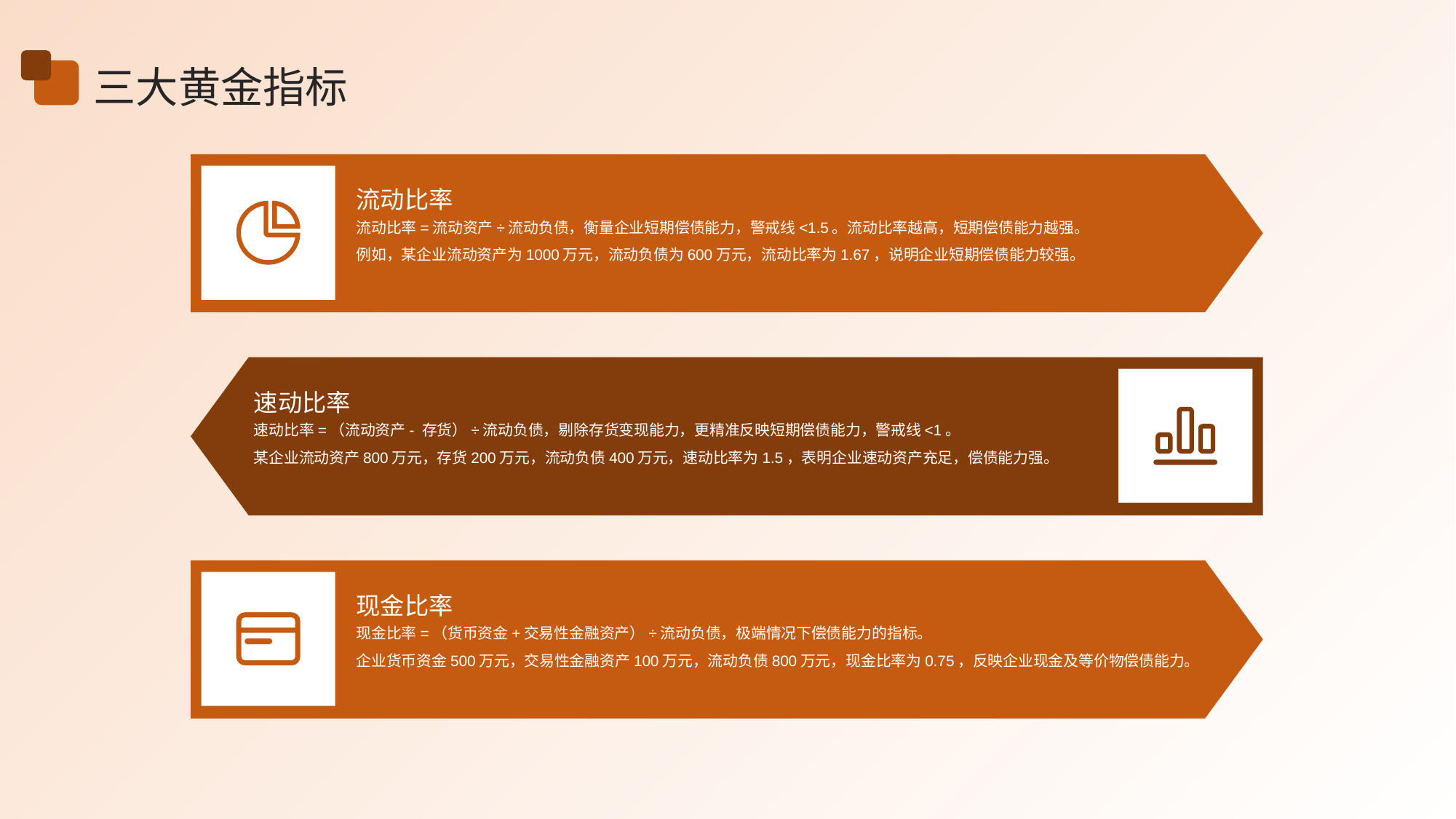

三大黄金指标

流动比率

流动比率=流动资产÷流动负债，衡量企业短期偿债能力，警戒线<1.5。流动比率越高，短期偿债能力越强。
例如，某企业流动资产为1000万元，流动负债为600万元，流动比率为1.67，说明企业短期偿债能力较强。

速动比率

速动比率=（流动资产- 存货）÷流动负债，剔除存货变现能力，更精准反映短期偿债能力，警戒线<1。
某企业流动资产800万元，存货200万元，流动负债400万元，速动比率为1.5，表明企业速动资产充足，偿债能力强。

现金比率

现金比率=（货币资金+交易性金融资产）÷流动负债，极端情况下偿债能力的指标。
企业货币资金500万元，交易性金融资产100万元，流动负债800万元，现金比率为0.75，反映企业现金及等价物偿债能力。